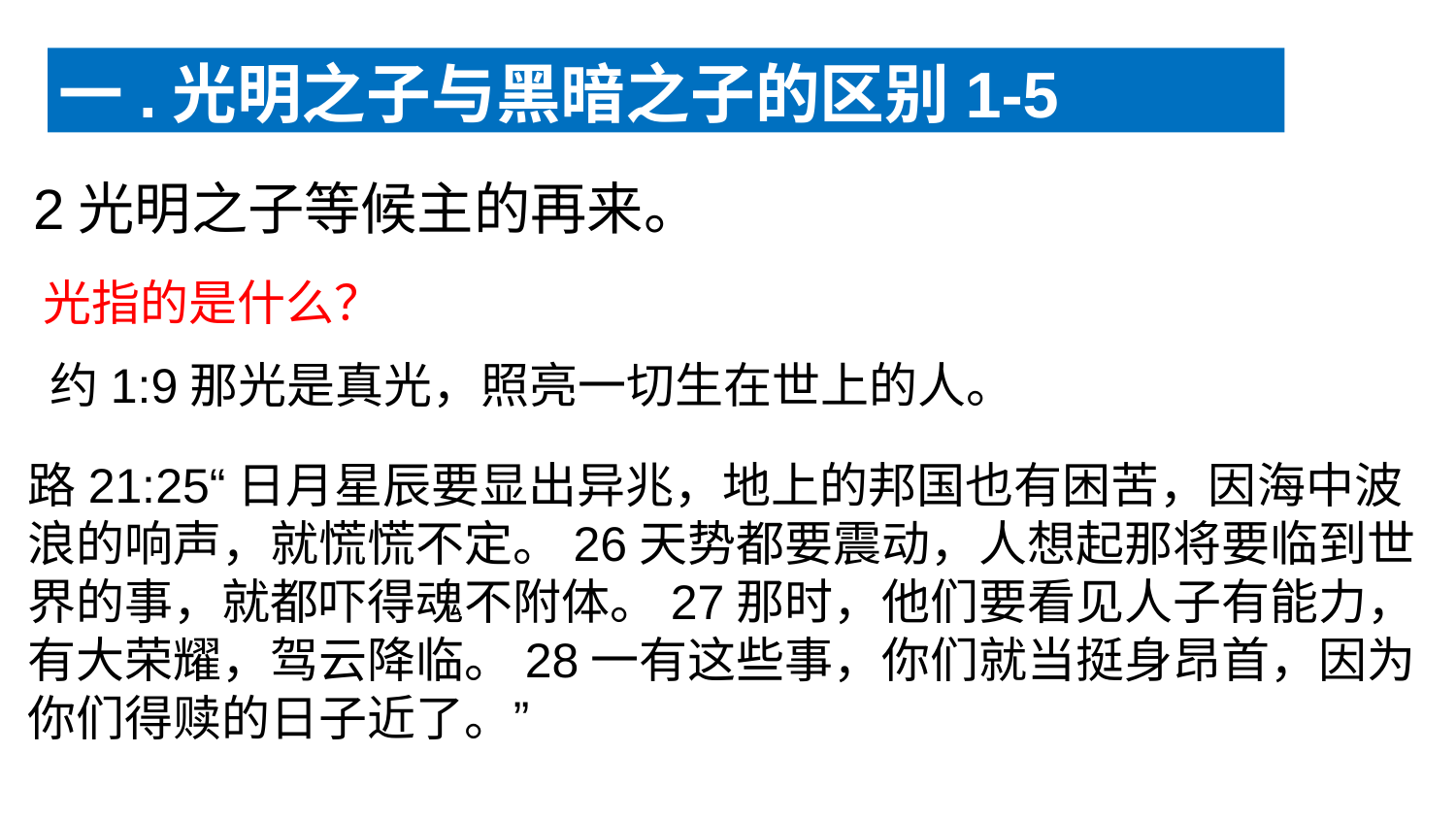

一.光明之子与黑暗之子的区别1-5

讨神的喜悦1-2
2光明之子等候主的再来。
光指的是什么？
约1:9那光是真光，照亮一切生在世上的人。
路21:25“日月星辰要显出异兆，地上的邦国也有困苦，因海中波浪的响声，就慌慌不定。26天势都要震动，人想起那将要临到世界的事，就都吓得魂不附体。27那时，他们要看见人子有能力，有大荣耀，驾云降临。28一有这些事，你们就当挺身昂首，因为你们得赎的日子近了。”